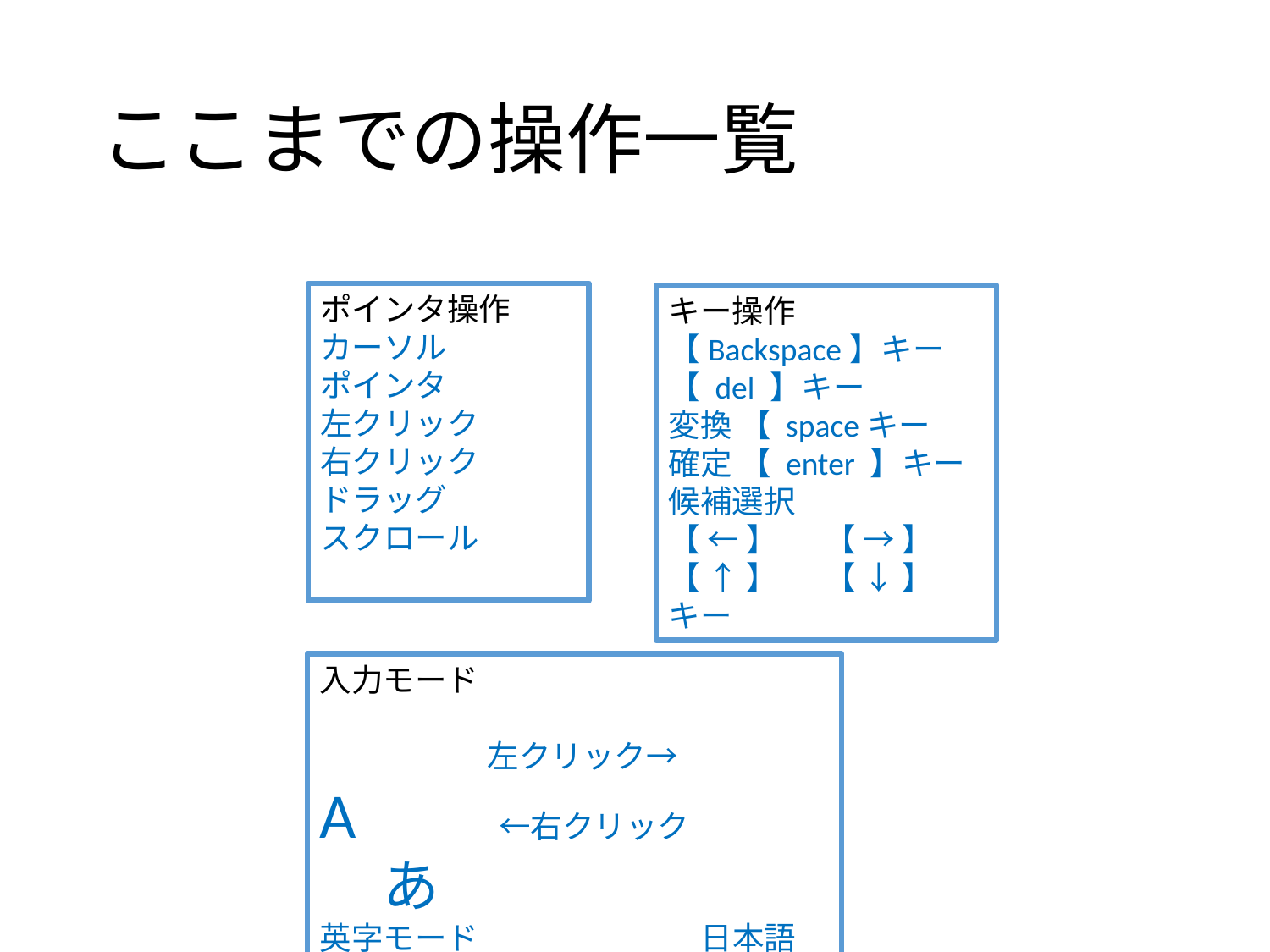

# ここまでの操作一覧

ポインタ操作
カーソル
ポインタ
左クリック
右クリック
ドラッグ
スクロール

キー操作
【Backspace】キー
【 del 】キー
変換 【 spaceキー
確定 【 enter 】キー
候補選択
【 ← 】 　 【 → 】 　 【 ↑ 】 　 【 ↓ 】キー
入力モード

         　　　左クリック→
A　　←右クリック 　　　　　　あ
英字モード　　　　　　　日本語モード